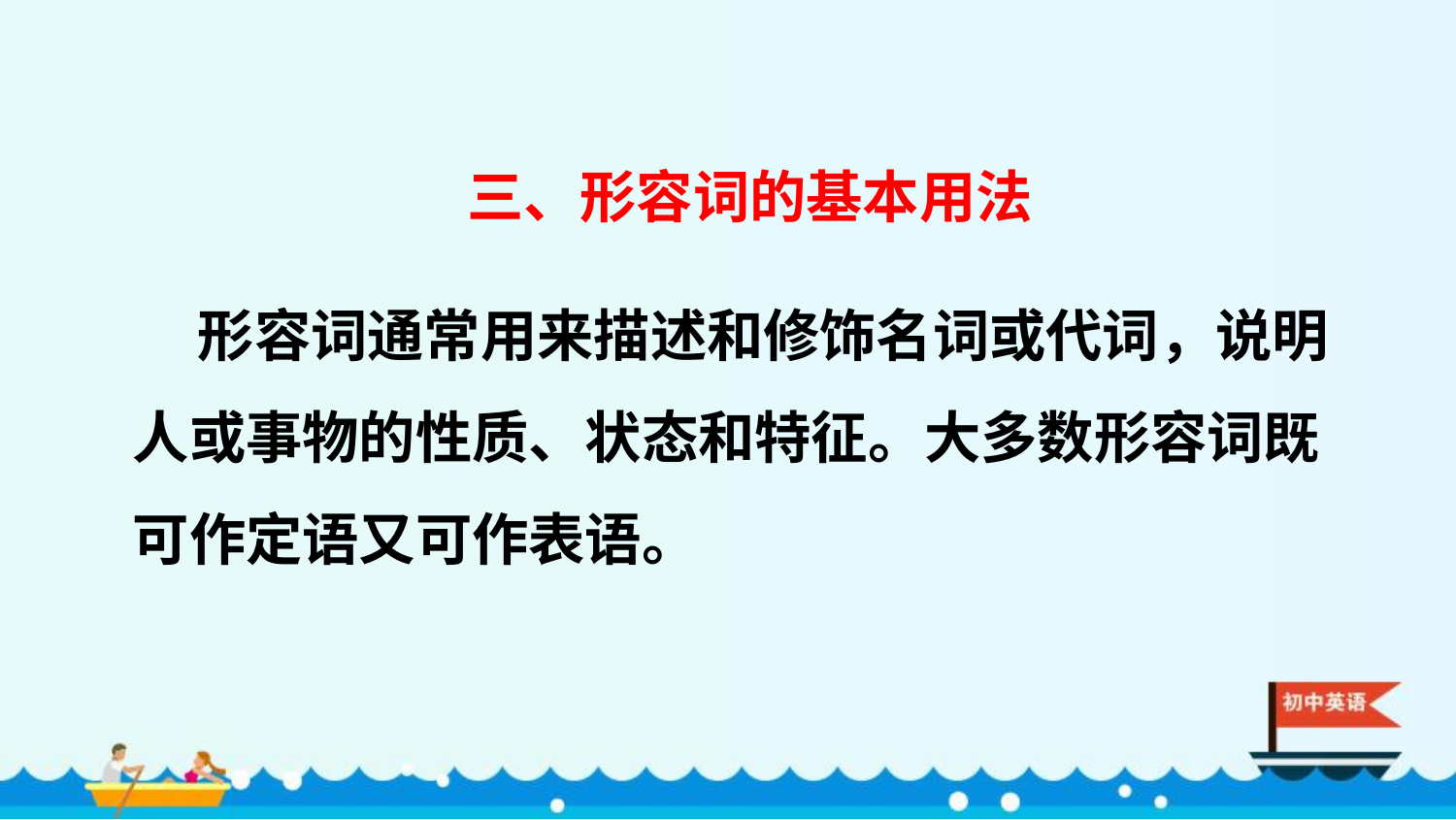

三、形容词的基本用法
    形容词通常用来描述和修饰名词或代词，说明人或事物的性质、状态和特征。大多数形容词既可作定语又可作表语。